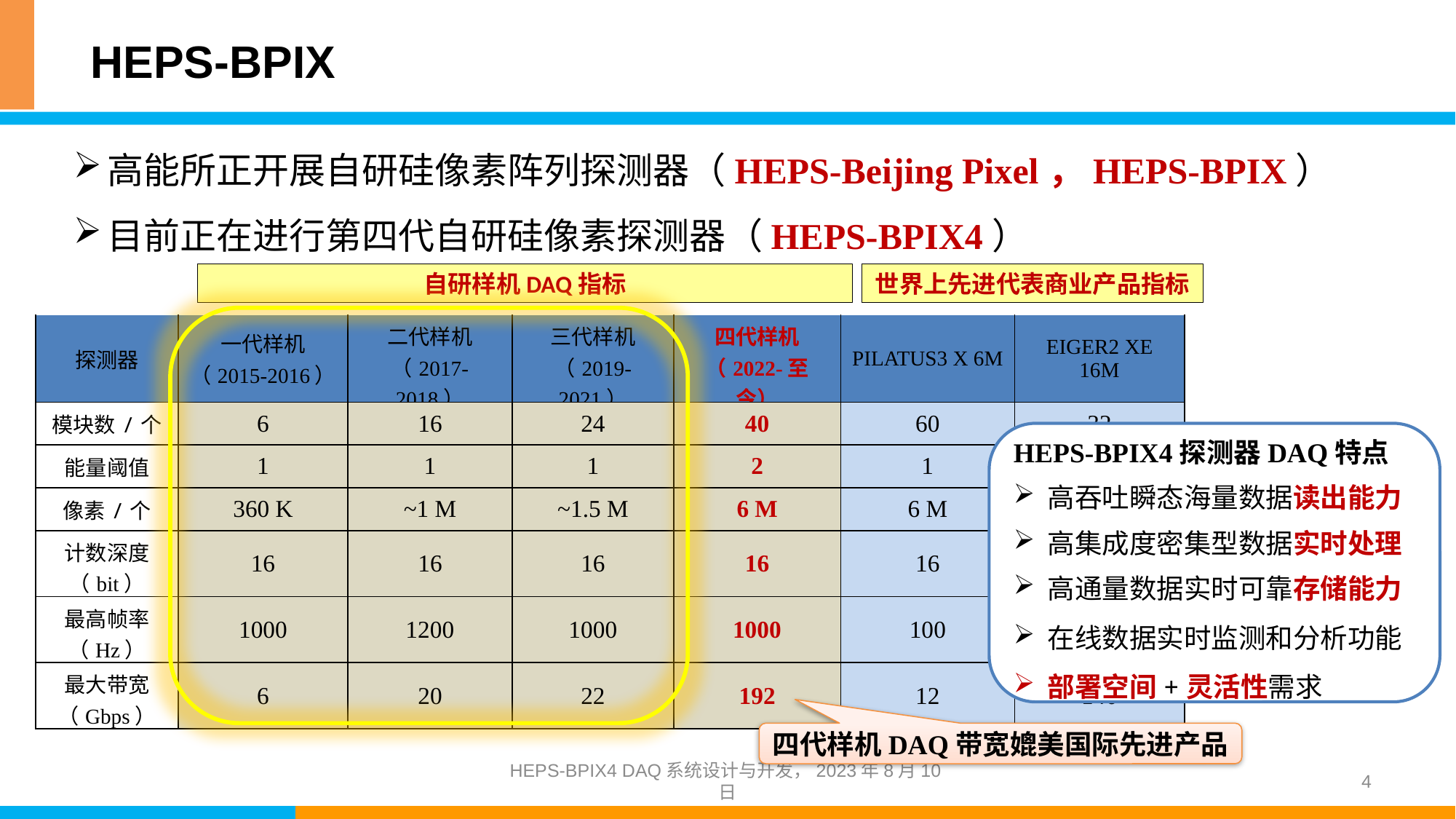

# HEPS-BPIX
高能所正开展自研硅像素阵列探测器（HEPS-Beijing Pixel，HEPS-BPIX）
目前正在进行第四代自研硅像素探测器（HEPS-BPIX4）

世界上先进代表商业产品指标
自研样机DAQ指标

| 探测器 | 一代样机 （2015-2016） | 二代样机 （2017-2018） | 三代样机 （2019-2021） | 四代样机 （2022-至今） | PILATUS3 X 6M | EIGER2 XE 16M |
| --- | --- | --- | --- | --- | --- | --- |
| 模块数/个 | 6 | 16 | 24 | 40 | 60 | 32 |
| 能量阈值 | 1 | 1 | 1 | 2 | 1 | 2 |
| 像素/个 | 360 K | ~1 M | ~1.5 M | 6 M | 6 M | 16 M |
| 计数深度（bit） | 16 | 16 | 16 | 16 | 16 | 16 |
| 最高帧率（Hz） | 1000 | 1200 | 1000 | 1000 | 100 | 550 |
| 最大带宽（Gbps） | 6 | 20 | 22 | 192 | 12 | 140 |
HEPS-BPIX4探测器DAQ特点
高吞吐瞬态海量数据读出能力
高集成度密集型数据实时处理
高通量数据实时可靠存储能力
在线数据实时监测和分析功能
部署空间+灵活性需求
四代样机DAQ带宽媲美国际先进产品
HEPS-BPIX4 DAQ系统设计与开发，2023年8月10日
4